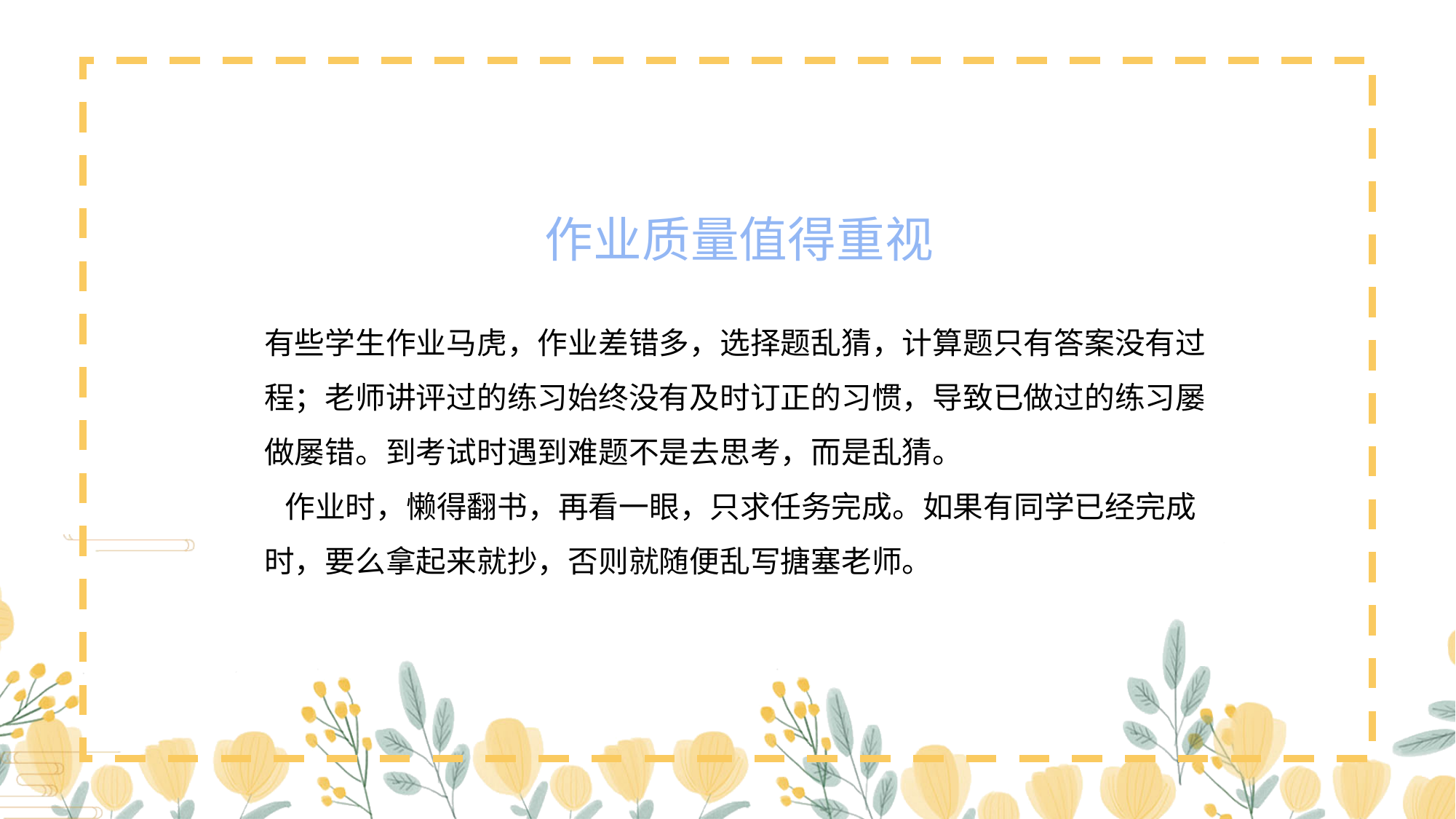

作业质量值得重视
有些学生作业马虎，作业差错多，选择题乱猜，计算题只有答案没有过程；老师讲评过的练习始终没有及时订正的习惯，导致已做过的练习屡做屡错。到考试时遇到难题不是去思考，而是乱猜。
  作业时，懒得翻书，再看一眼，只求任务完成。如果有同学已经完成时，要么拿起来就抄，否则就随便乱写搪塞老师。